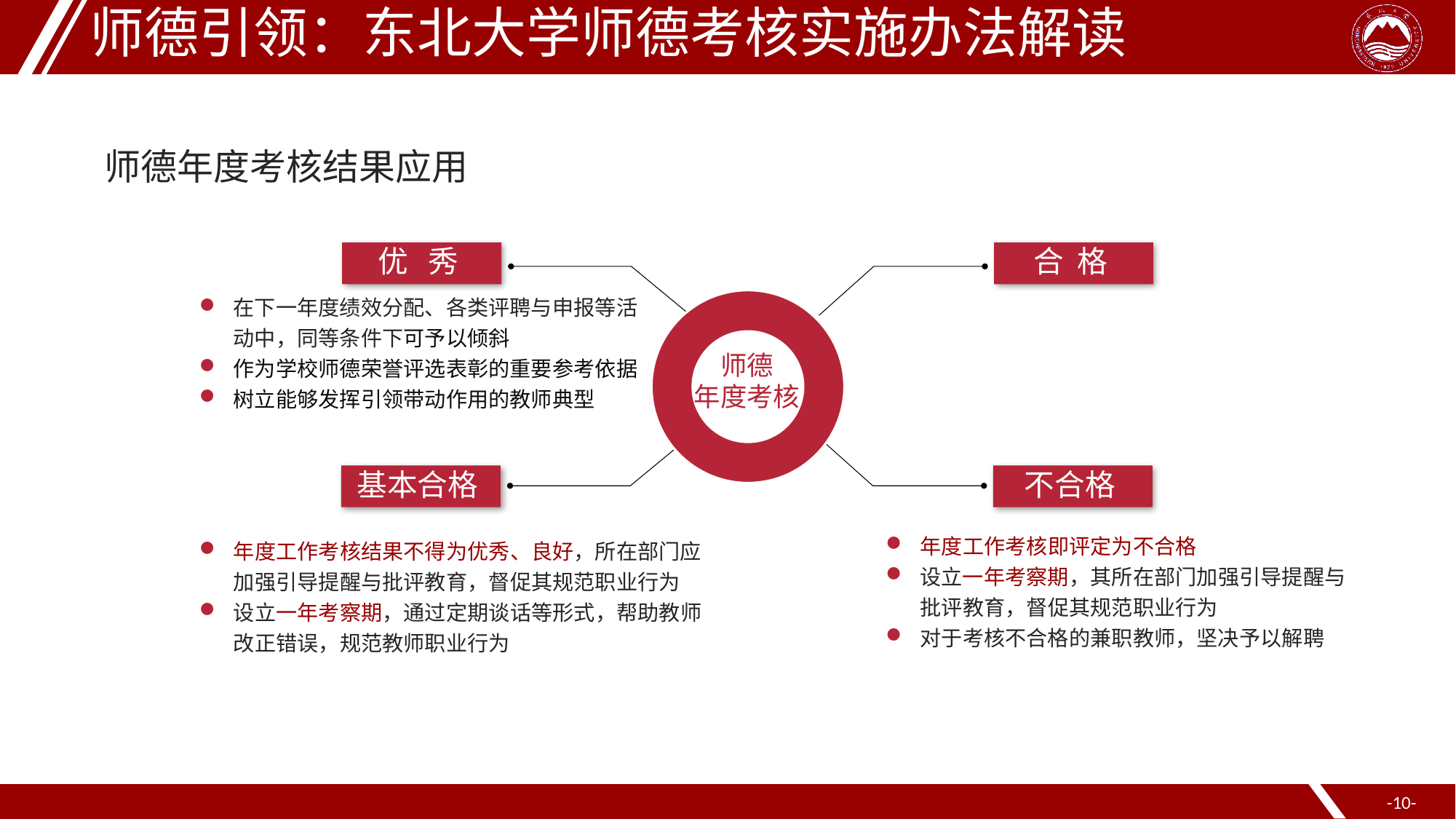

师德引领：东北大学师德考核实施办法解读

师德年度考核结果应用
优   秀
合  格

在下一年度绩效分配、各类评聘与申报等活动中，同等条件下可予以倾斜
作为学校师德荣誉评选表彰的重要参考依据
树立能够发挥引领带动作用的教师典型

师德
年度考核

基本合格
不合格
年度工作考核即评定为不合格
设立一年考察期，其所在部门加强引导提醒与批评教育，督促其规范职业行为
对于考核不合格的兼职教师，坚决予以解聘
年度工作考核结果不得为优秀、良好，所在部门应加强引导提醒与批评教育，督促其规范职业行为
设立一年考察期，通过定期谈话等形式，帮助教师改正错误，规范教师职业行为
-10-